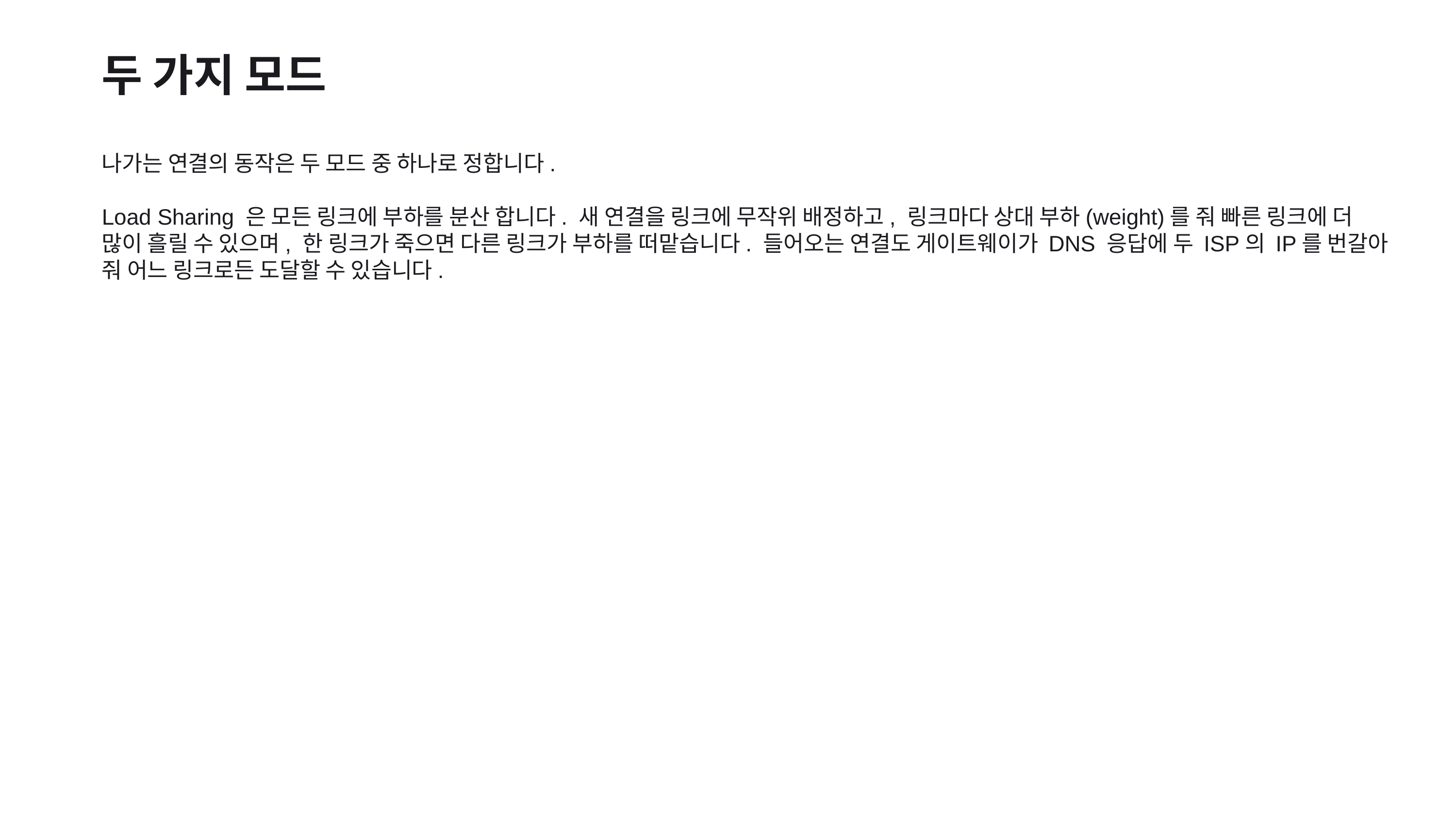

두 가지 모드
나가는 연결의 동작은 두 모드 중 하나로 정합니다.

Load Sharing 은 모든 링크에 부하를 분산 합니다. 새 연결을 링크에 무작위 배정하고, 링크마다 상대 부하(weight)를 줘 빠른 링크에 더 많이 흘릴 수 있으며, 한 링크가 죽으면 다른 링크가 부하를 떠맡습니다. 들어오는 연결도 게이트웨이가 DNS 응답에 두 ISP의 IP를 번갈아 줘 어느 링크로든 도달할 수 있습니다.